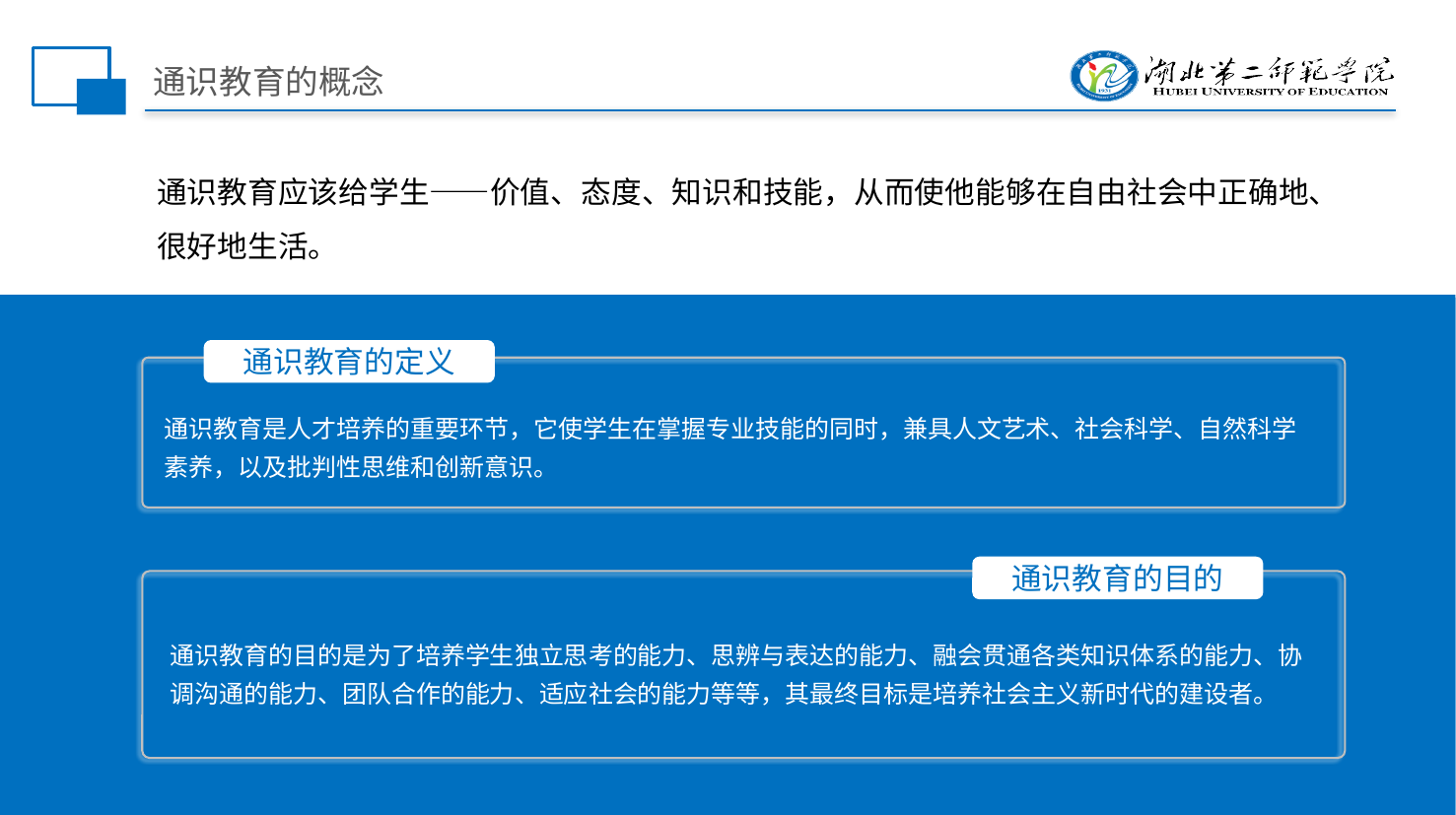

# 通识教育的概念
通识教育应该给学生——价值、态度、知识和技能，从而使他能够在自由社会中正确地、很好地生活。

通识教育的定义

通识教育是人才培养的重要环节，它使学生在掌握专业技能的同时，兼具人文艺术、社会科学、自然科学素养，以及批判性思维和创新意识。
通识教育的目的

通识教育的目的是为了培养学生独立思考的能力、思辨与表达的能力、融会贯通各类知识体系的能力、协调沟通的能力、团队合作的能力、适应社会的能力等等，其最终目标是培养社会主义新时代的建设者。